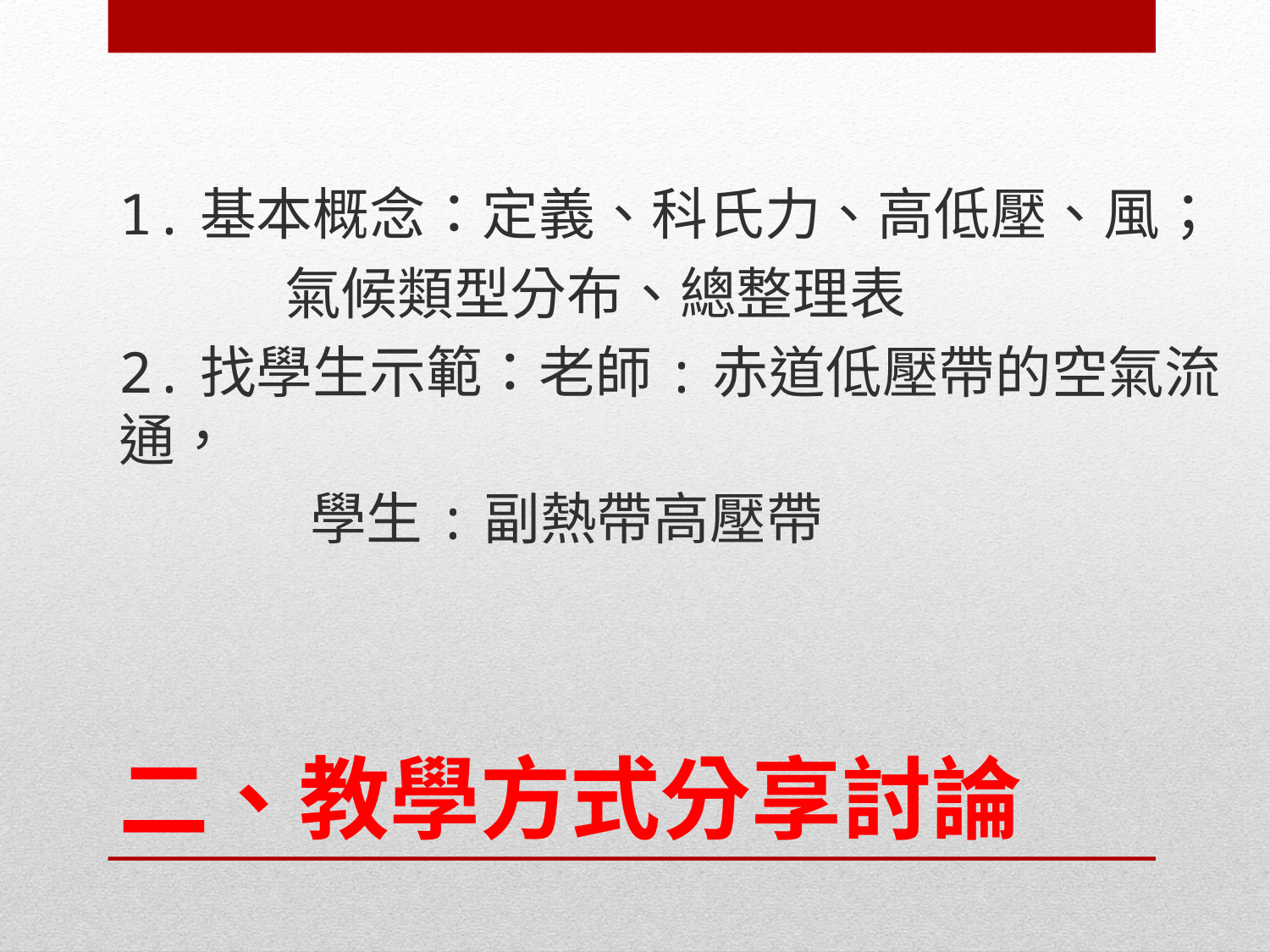

1.基本概念：定義、科氏力、高低壓、風；
            氣候類型分布、總整理表
2.找學生示範：老師:赤道低壓帶的空氣流通，
              學生:副熱帶高壓帶
# 二、教學方式分享討論